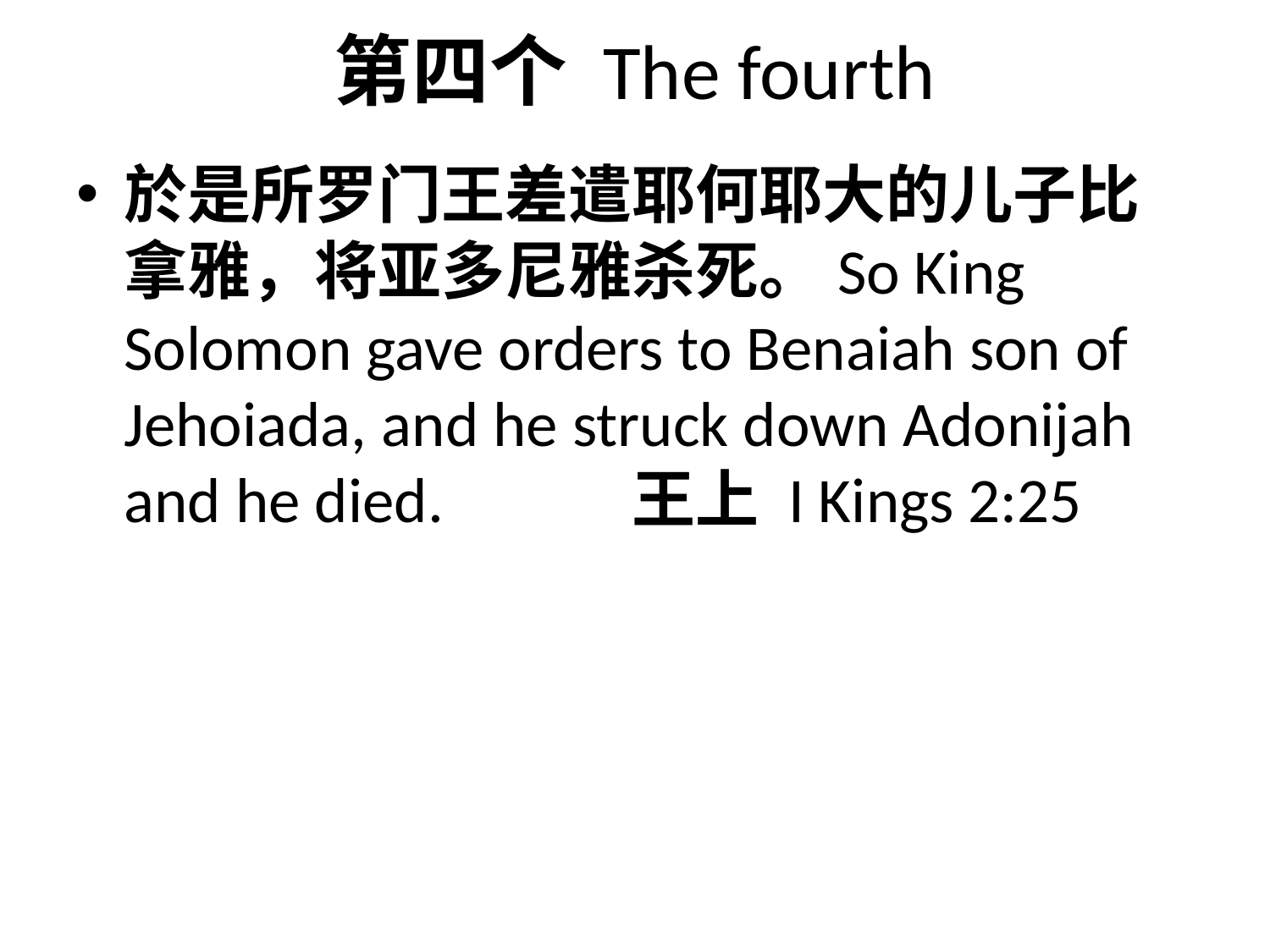

# 第四个 The fourth
於是所罗门王差遣耶何耶大的儿子比拿雅，将亚多尼雅杀死。So King Solomon gave orders to Benaiah son of Jehoiada, and he struck down Adonijah and he died. 		王上 I Kings 2:25